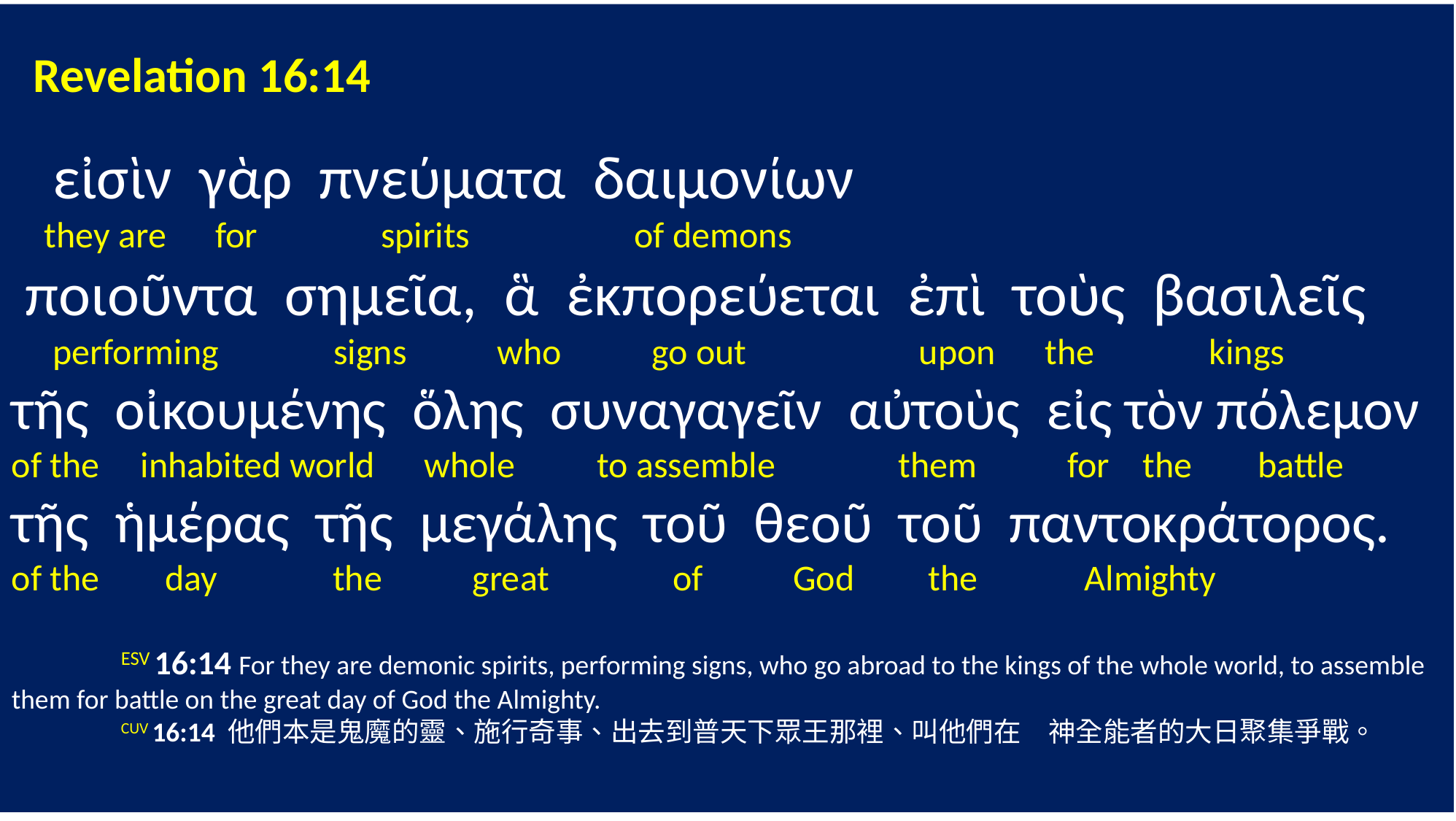

Revelation 16:14

   εἰσὶν  γὰρ  πνεύματα  δαιμονίων
    they are      for               spirits                    of demons
 ποιοῦντα  σημεῖα,  ἃ  ἐκπορεύεται  ἐπὶ  τοὺς  βασιλεῖς
     performing              signs           who           go out                     upon      the              kings
τῆς  οἰκουμένης  ὅλης  συναγαγεῖν  αὐτοὺς  εἰς τὸν πόλεμον
of the     inhabited world      whole          to assemble               them           for    the        battle
τῆς  ἡμέρας  τῆς  μεγάλης  τοῦ  θεοῦ  τοῦ  παντοκράτορος.
of the        day              the           great               of           God         the             Almighty

	ESV 16:14 For they are demonic spirits, performing signs, who go abroad to the kings of the whole world, to assemble them for battle on the great day of God the Almighty.
	CUV 16:14 他們本是鬼魔的靈、施行奇事、出去到普天下眾王那裡、叫他們在　神全能者的大日聚集爭戰。